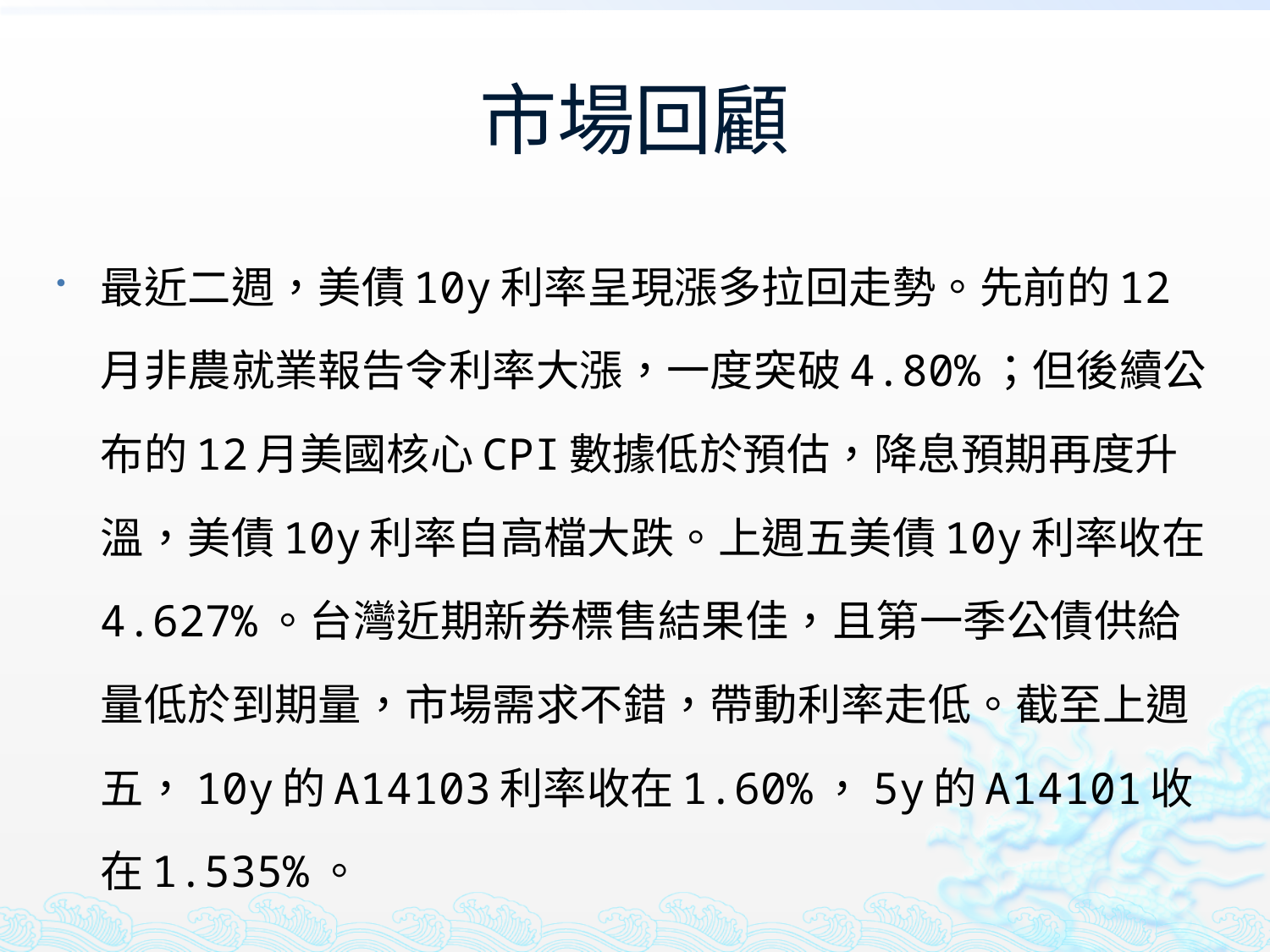

# 市場回顧
最近二週，美債10y利率呈現漲多拉回走勢。先前的12月非農就業報告令利率大漲，一度突破4.80%；但後續公布的12月美國核心CPI數據低於預估，降息預期再度升溫，美債10y利率自高檔大跌。上週五美債10y利率收在4.627%。台灣近期新券標售結果佳，且第一季公債供給量低於到期量，市場需求不錯，帶動利率走低。截至上週五，10y的A14103利率收在1.60%，5y的A14101收在1.535%。